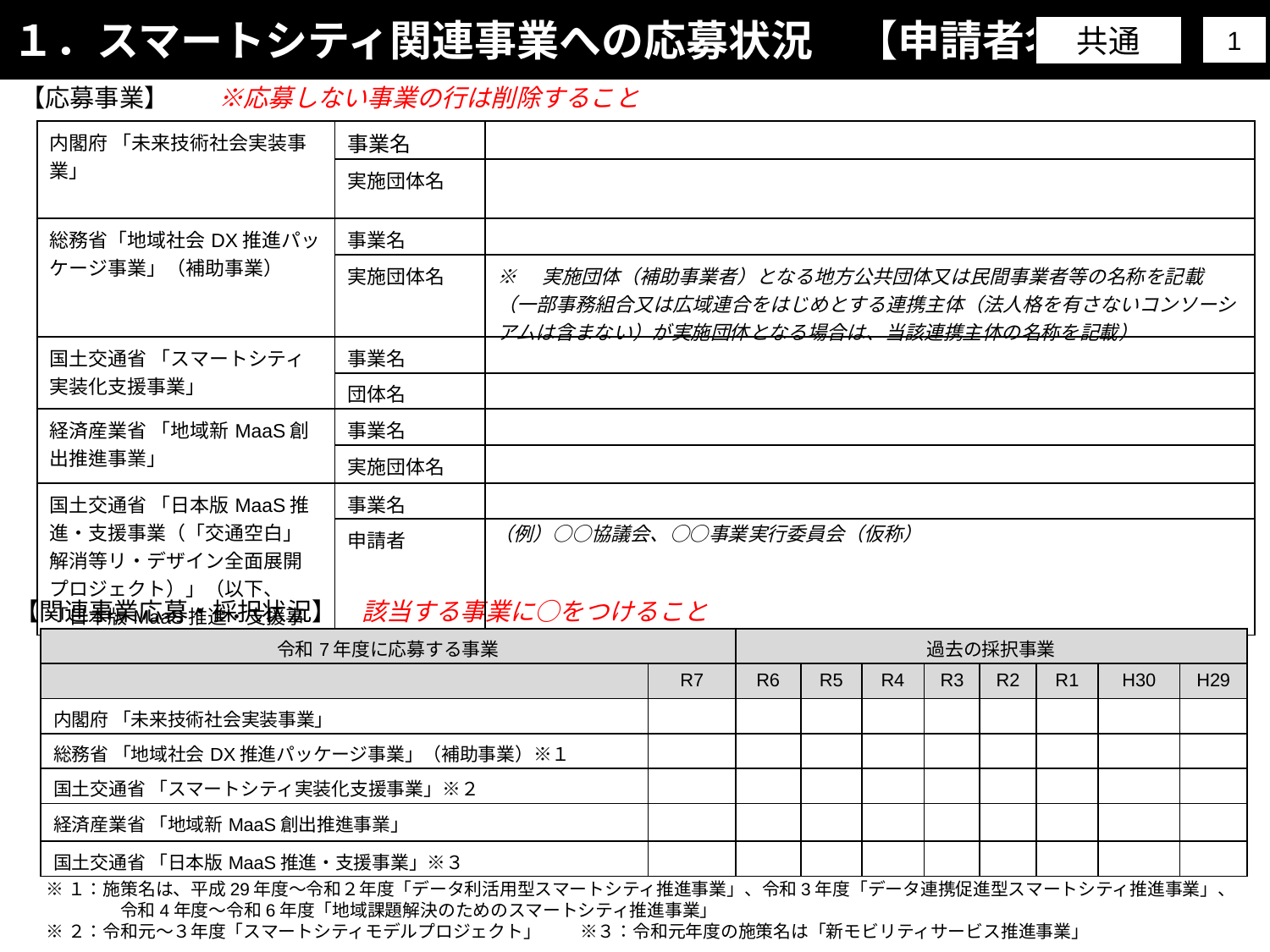

１．スマートシティ関連事業への応募状況　【申請者名】
共通
1
【応募事業】　　※応募しない事業の行は削除すること
| 内閣府 「未来技術社会実装事業」 | 事業名 |  |
| --- | --- | --- |
|  | 実施団体名 |  |
| 総務省「地域社会DX推進パッケージ事業」（補助事業） | 事業名 |  |
|  | 実施団体名 | ※　実施団体（補助事業者）となる地方公共団体又は民間事業者等の名称を記載 （一部事務組合又は広域連合をはじめとする連携主体（法人格を有さないコンソーシアムは含まない）が実施団体となる場合は、当該連携主体の名称を記載） |
| 国土交通省 「スマートシティ実装化支援事業」 | 事業名 |  |
|  | 団体名 |  |
| 経済産業省 「地域新MaaS創出推進事業」 | 事業名 |  |
|  | 実施団体名 |  |
| 国土交通省 「日本版MaaS推進・支援事業（「交通空白」解消等リ・デザイン全面展開プロジェクト）」（以下、「日本版MaaS推進・支援事業」という。） | 事業名 |  |
|  | 申請者 | （例）○○協議会、○○事業実行委員会（仮称） |
【関連事業応募・採択状況】　該当する事業に○をつけること
| 令和7年度に応募する事業 |  | 過去の採択事業 |  |  |  |  |  |  |  |
| --- | --- | --- | --- | --- | --- | --- | --- | --- | --- |
|  | R7 | R6 | R5 | R4 | R3 | R2 | R1 | H30 | H29 |
| 内閣府 「未来技術社会実装事業」 |  |  |  |  |  |  |  |  |  |
| 総務省 「地域社会DX推進パッケージ事業」（補助事業）※１ |  |  |  |  |  |  |  |  |  |
| 国土交通省 「スマートシティ実装化支援事業」※２ |  |  |  |  |  |  |  |  |  |
| 経済産業省 「地域新MaaS創出推進事業」 |  |  |  |  |  |  |  |  |  |
| 国土交通省 「日本版MaaS推進・支援事業」※３ |  |  |  |  |  |  |  |  |  |
※１：施策名は、平成29年度～令和２年度「データ利活用型スマートシティ推進事業」、令和3年度「データ連携促進型スマートシティ推進事業」、
　　　　 令和4年度～令和6年度「地域課題解決のためのスマートシティ推進事業」
※２：令和元～３年度「スマートシティモデルプロジェクト」 　　※３：令和元年度の施策名は「新モビリティサービス推進事業」